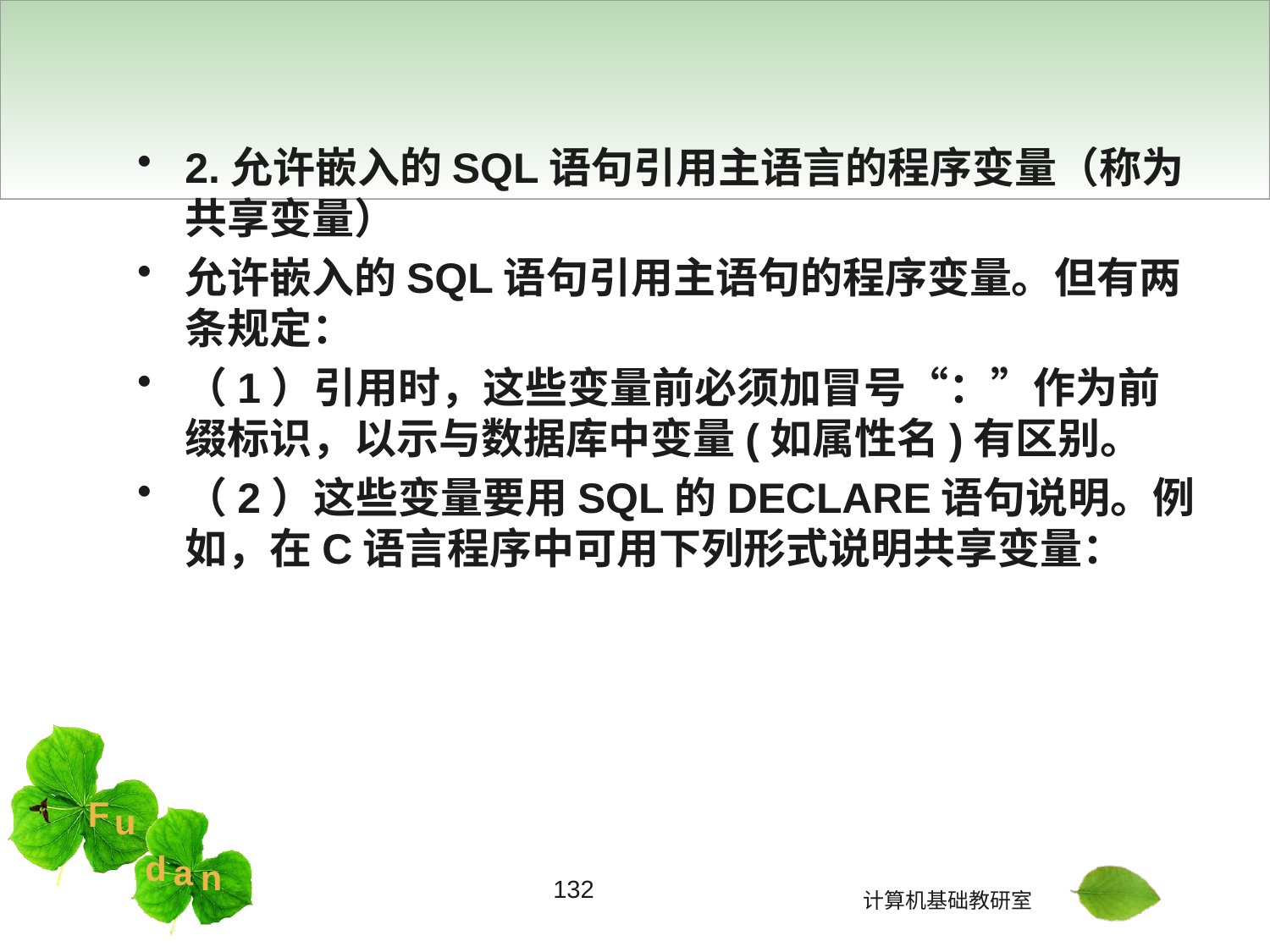

#
2.允许嵌入的SQL语句引用主语言的程序变量（称为共享变量）
允许嵌入的SQL语句引用主语句的程序变量。但有两条规定：
（1）引用时，这些变量前必须加冒号“：”作为前缀标识，以示与数据库中变量(如属性名)有区别。
（2）这些变量要用SQL的DECLARE语句说明。例如，在C语言程序中可用下列形式说明共享变量：

132